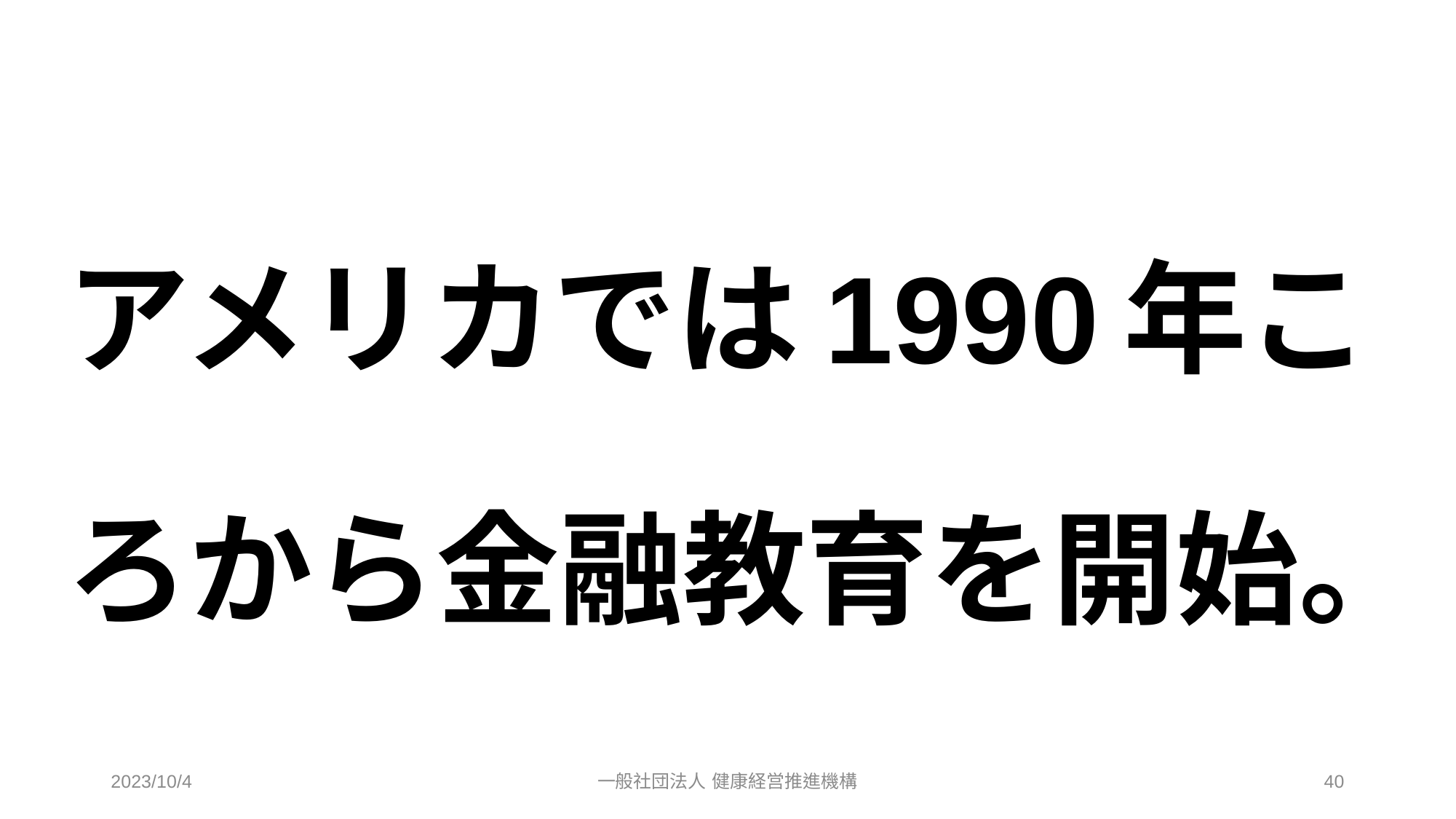

#
アメリカでは1990年ころから金融教育を開始。
2023/10/4
一般社団法人 健康経営推進機構
40